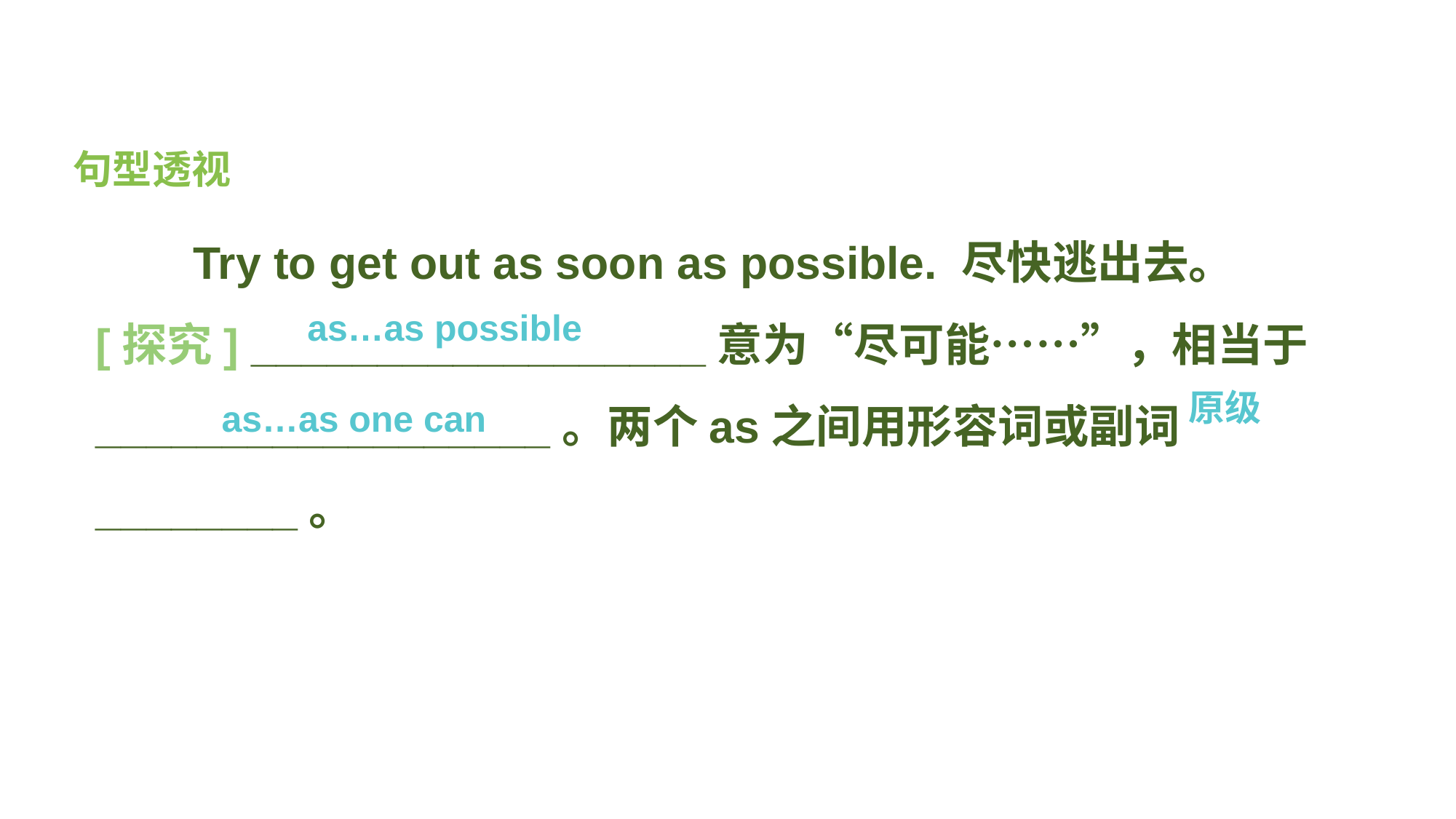

句型透视
　　 Try to get out as soon as possible. 尽快逃出去。
[探究] __________________意为“尽可能……”，相当于__________________。两个as之间用形容词或副词________。
as…as possible
原级
as…as one can